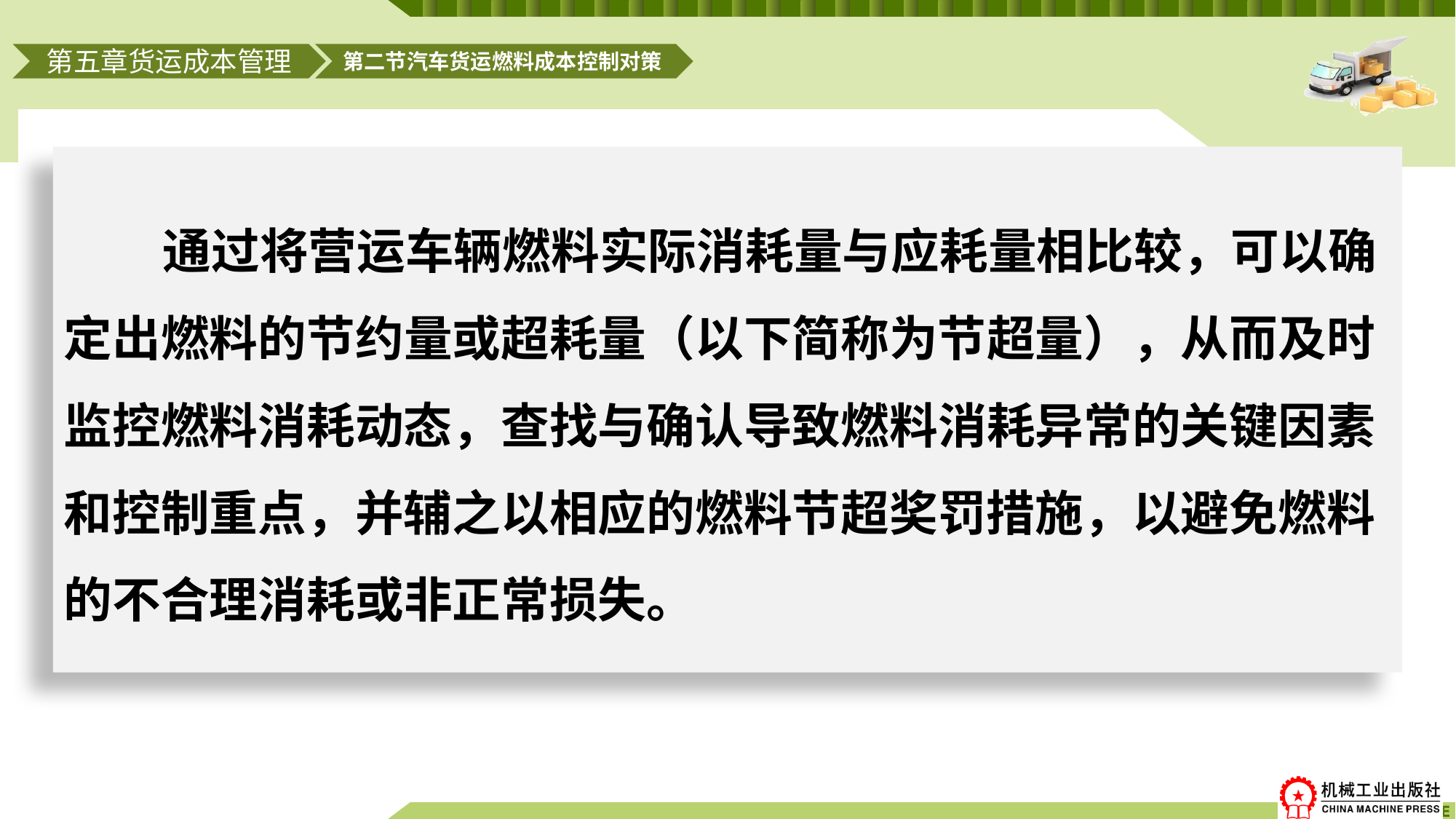

第二节汽车货运燃料成本控制对策
第五章货运成本管理
# 通过将营运车辆燃料实际消耗量与应耗量相比较，可以确定出燃料的节约量或超耗量（以下简称为节超量），从而及时监控燃料消耗动态，查找与确认导致燃料消耗异常的关键因素和控制重点，并辅之以相应的燃料节超奖罚措施，以避免燃料的不合理消耗或非正常损失。